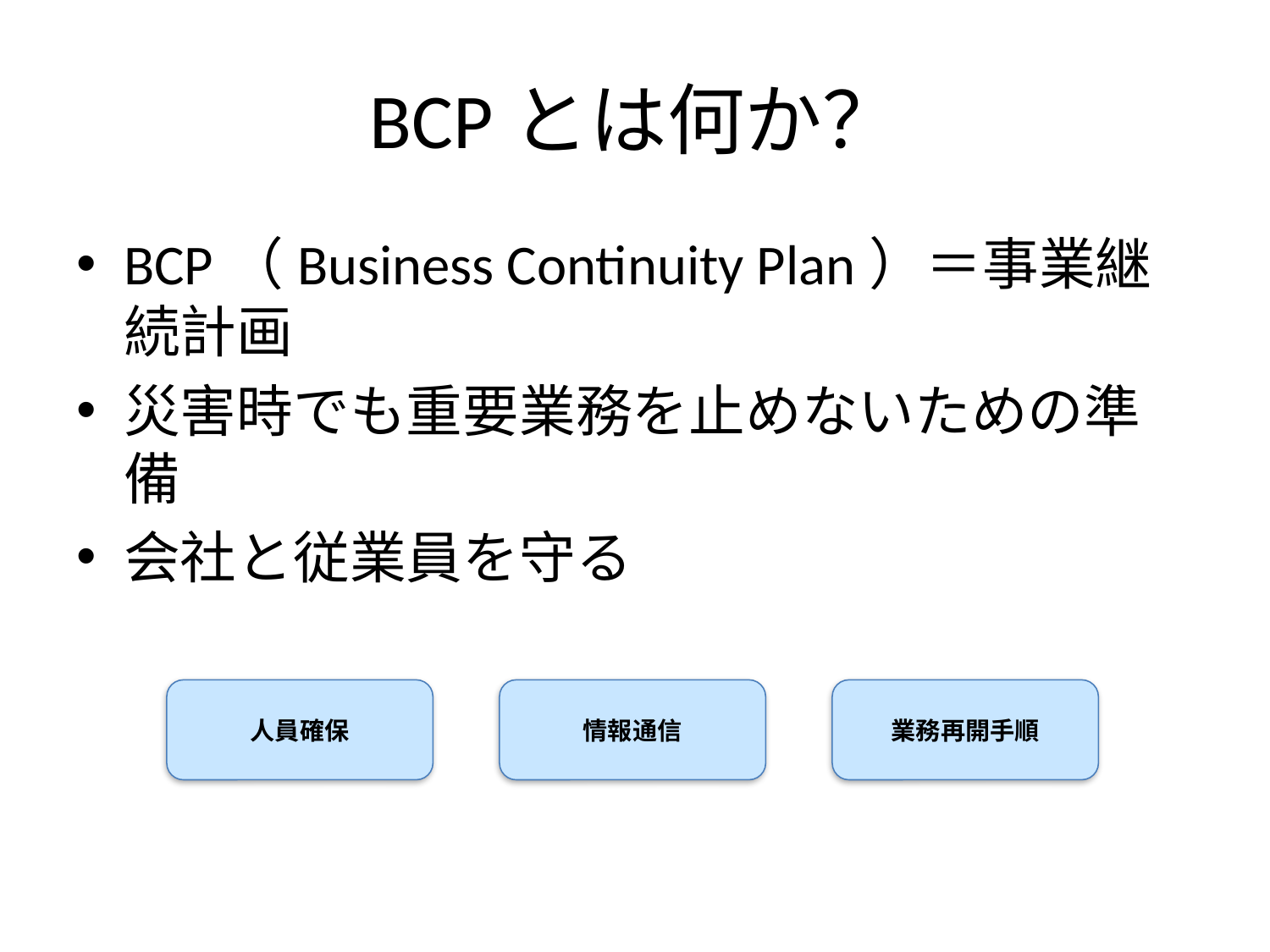

# BCPとは何か？
BCP（Business Continuity Plan）＝事業継続計画
災害時でも重要業務を止めないための準備
会社と従業員を守る
人員確保
情報通信
業務再開手順